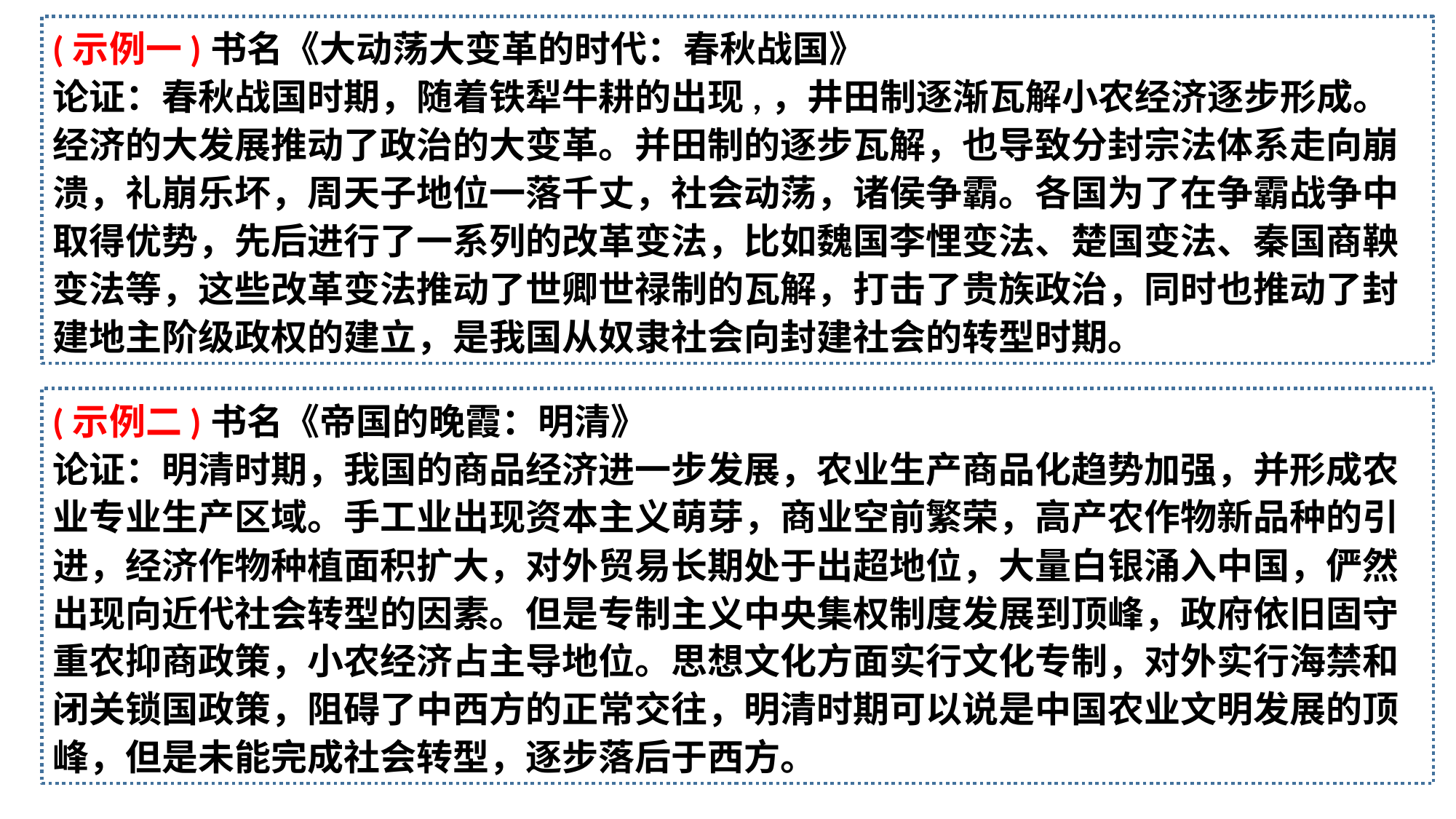

(示例一)书名《大动荡大变革的时代：春秋战国》
论证：春秋战国时期，随着铁犁牛耕的出现,，井田制逐渐瓦解小农经济逐步形成。经济的大发展推动了政治的大变革。并田制的逐步瓦解，也导致分封宗法体系走向崩溃，礼崩乐坏，周天子地位一落千丈，社会动荡，诸侯争霸。各国为了在争霸战争中取得优势，先后进行了一系列的改革变法，比如魏国李悝变法、楚国变法、秦国商鞅变法等，这些改革变法推动了世卿世禄制的瓦解，打击了贵族政治，同时也推动了封建地主阶级政权的建立，是我国从奴隶社会向封建社会的转型时期。
(示例二)书名《帝国的晚霞：明清》
论证：明清时期，我国的商品经济进一步发展，农业生产商品化趋势加强，并形成农业专业生产区域。手工业出现资本主义萌芽，商业空前繁荣，高产农作物新品种的引进，经济作物种植面积扩大，对外贸易长期处于出超地位，大量白银涌入中国，俨然出现向近代社会转型的因素。但是专制主义中央集权制度发展到顶峰，政府依旧固守重农抑商政策，小农经济占主导地位。思想文化方面实行文化专制，对外实行海禁和闭关锁国政策，阻碍了中西方的正常交往，明清时期可以说是中国农业文明发展的顶峰，但是未能完成社会转型，逐步落后于西方。